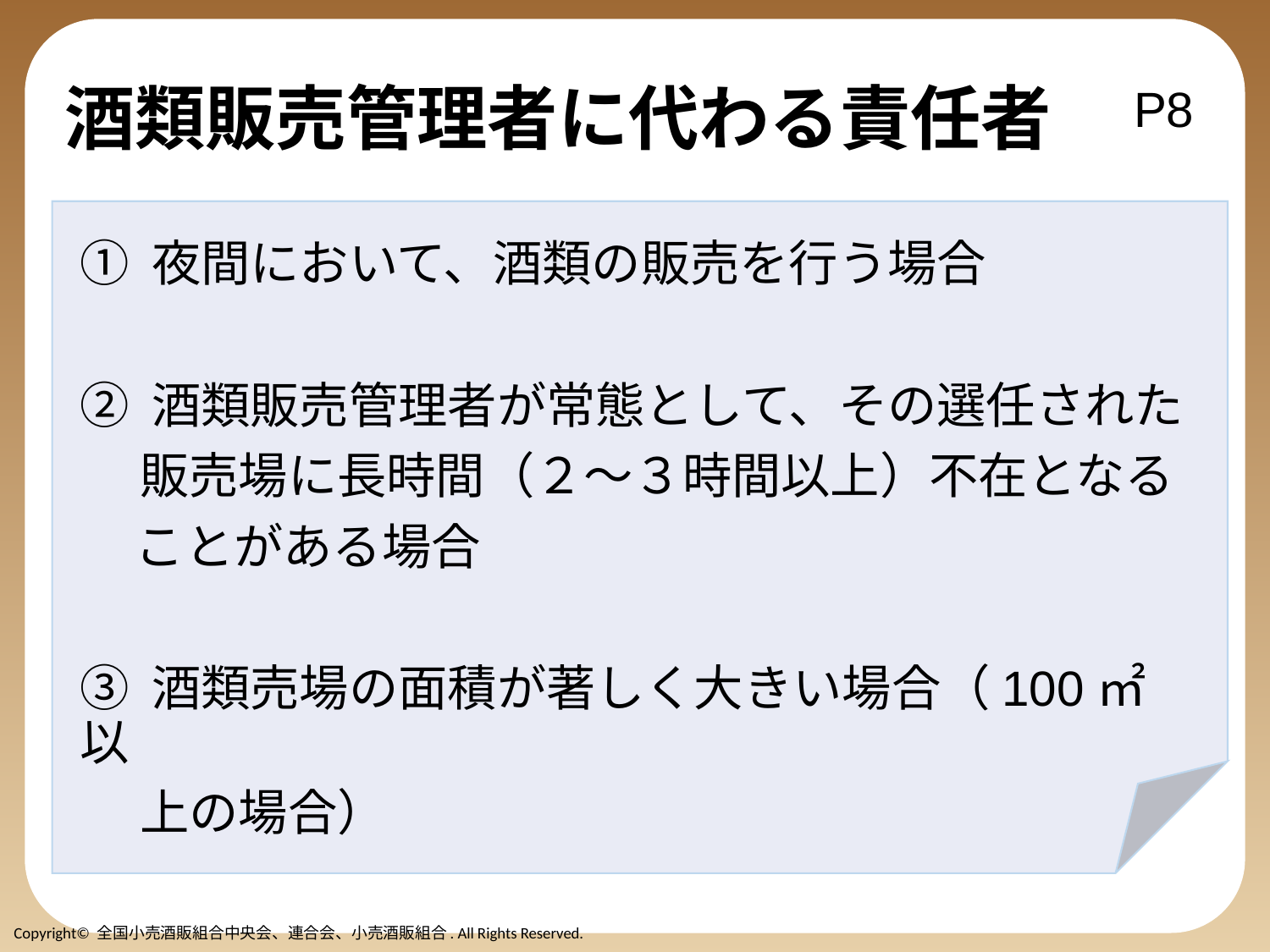

# 酒類販売管理者に代わる責任者
P8

① 夜間において、酒類の販売を行う場合

② 酒類販売管理者が常態として、その選任された
　 販売場に長時間（２～３時間以上）不在となる
    ことがある場合

③ 酒類売場の面積が著しく大きい場合（100㎡以
　 上の場合）
Copyright© 全国小売酒販組合中央会、連合会、小売酒販組合. All Rights Reserved.